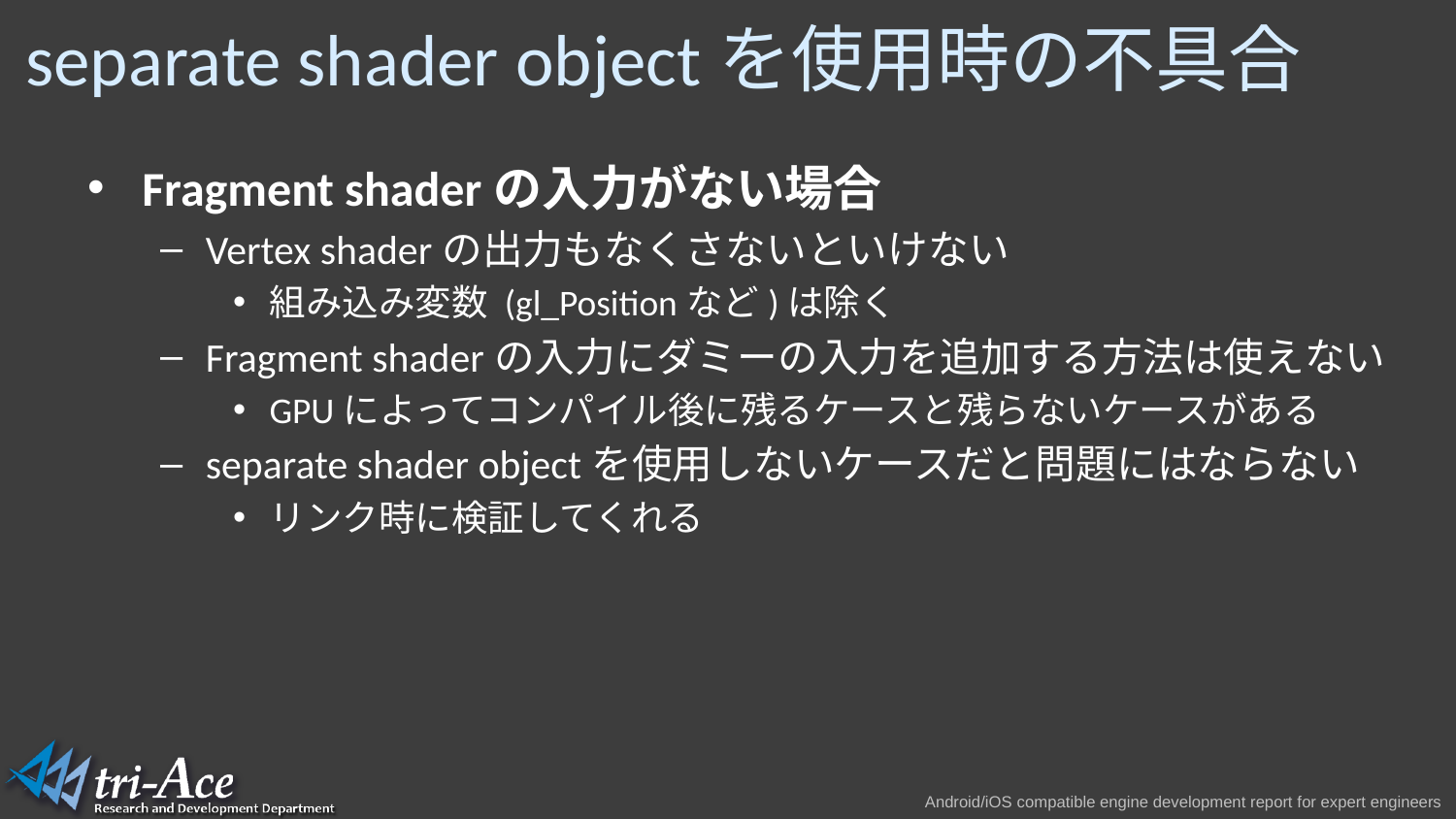

# separate shader objectを使用時の不具合
Fragment shaderの入力がない場合
Vertex shaderの出力もなくさないといけない
組み込み変数 (gl_Positionなど)は除く
Fragment shaderの入力にダミーの入力を追加する方法は使えない
GPUによってコンパイル後に残るケースと残らないケースがある
separate shader objectを使用しないケースだと問題にはならない
リンク時に検証してくれる